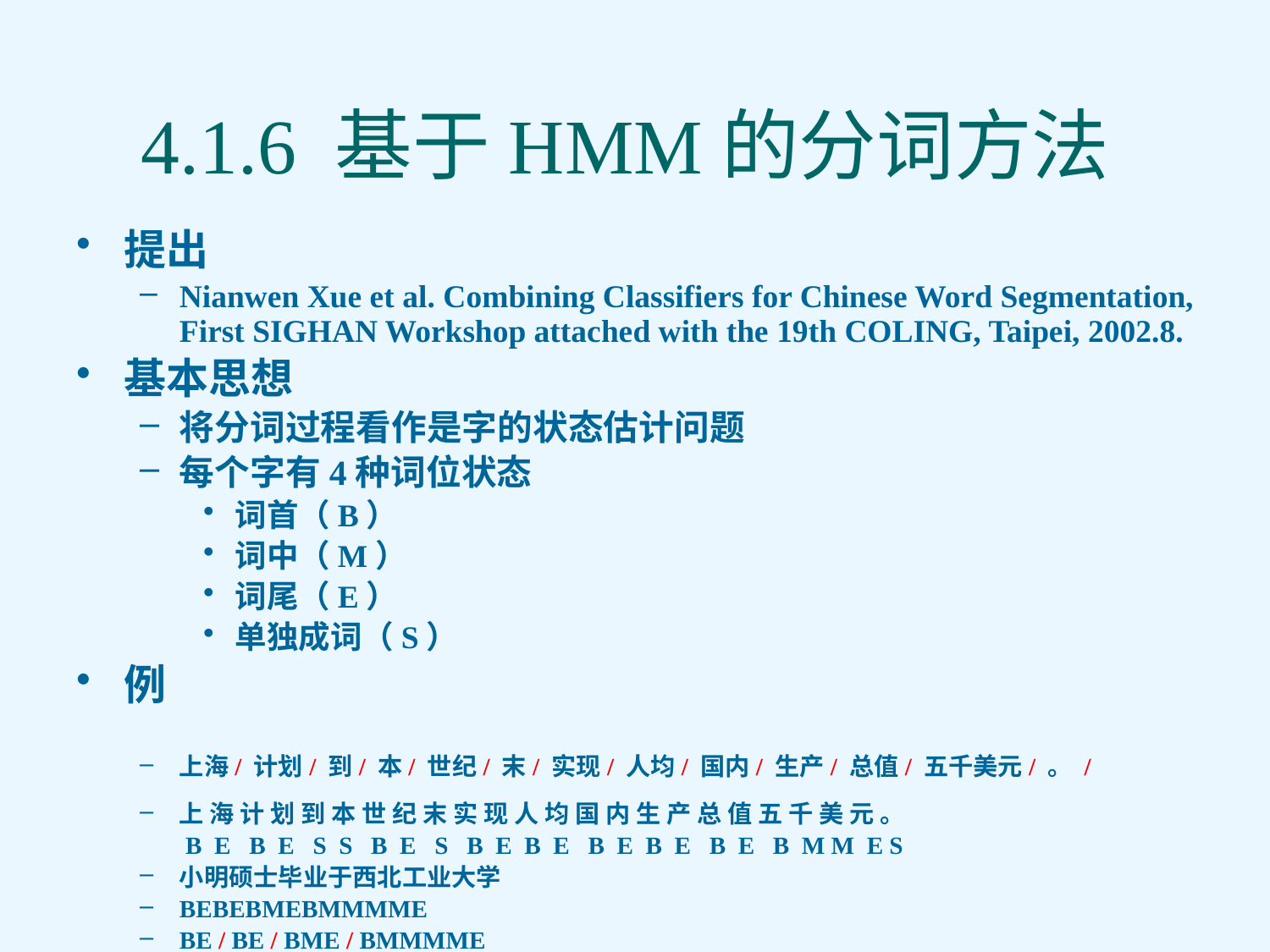

# 4.1.6 基于HMM的分词方法

提出
Nianwen Xue et al. Combining Classifiers for Chinese Word Segmentation, First SIGHAN Workshop attached with the 19th COLING, Taipei, 2002.8.
基本思想
将分词过程看作是字的状态估计问题
每个字有4种词位状态
词首（B）
词中（M）
词尾（E）
单独成词（S）
例

上海/ 计划/ 到/ 本/ 世纪/ 末/ 实现/ 人均/ 国内/ 生产/ 总值/ 五千美元/ 。 /

上 海 计 划 到 本 世 纪 末 实 现 人 均 国 内 生 产 总 值 五 千 美 元 。
	 B  E   B  E   S  S   B  E   S   B  E  B  E   B  E  B  E   B  E   B  M M  E S
小明硕士毕业于西北工业大学
BEBEBMEBMMMME
BE / BE / BME / BMMMME